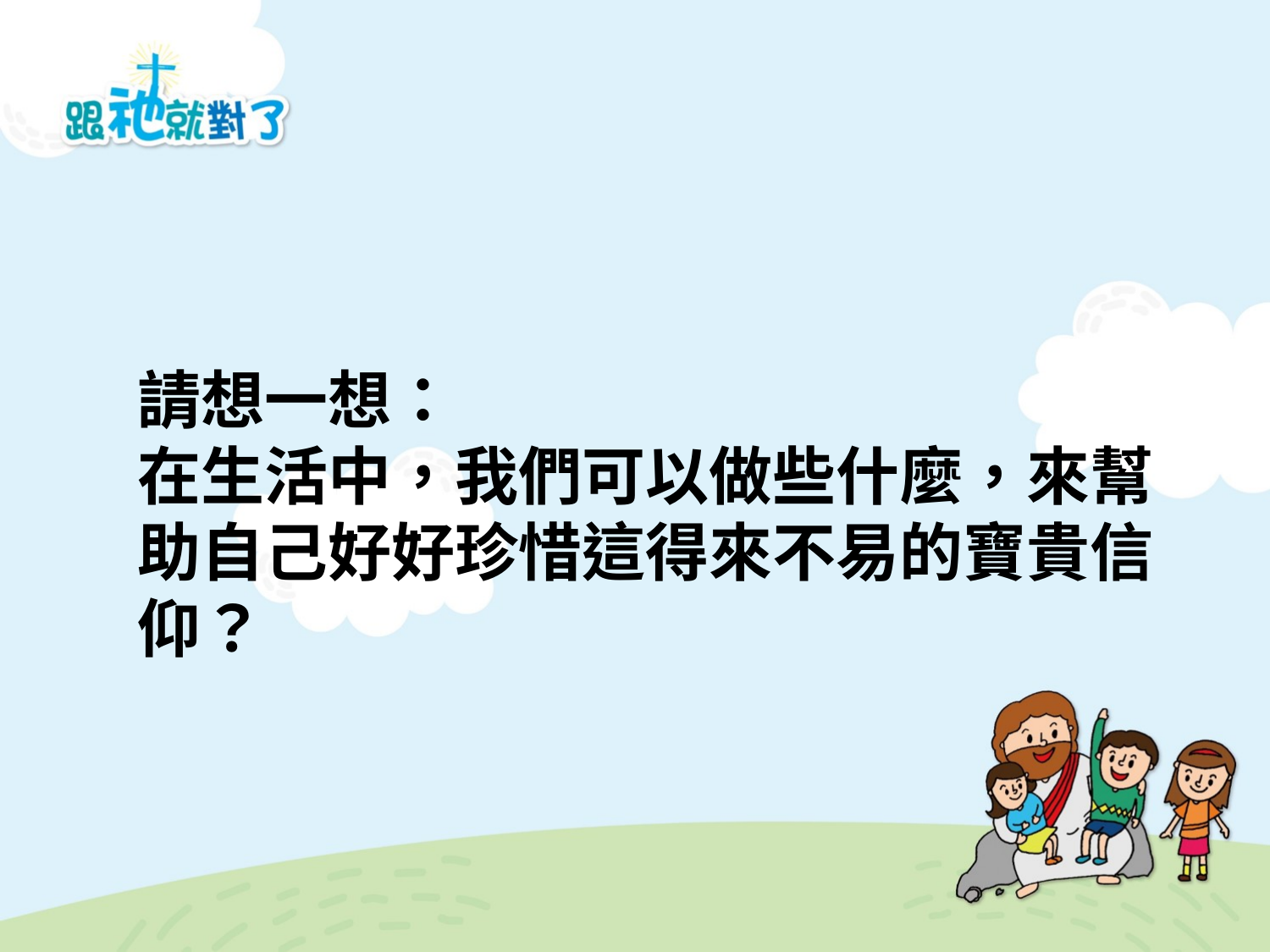

請想一想：
在生活中，我們可以做些什麼，來幫助自己好好珍惜這得來不易的寶貴信仰？